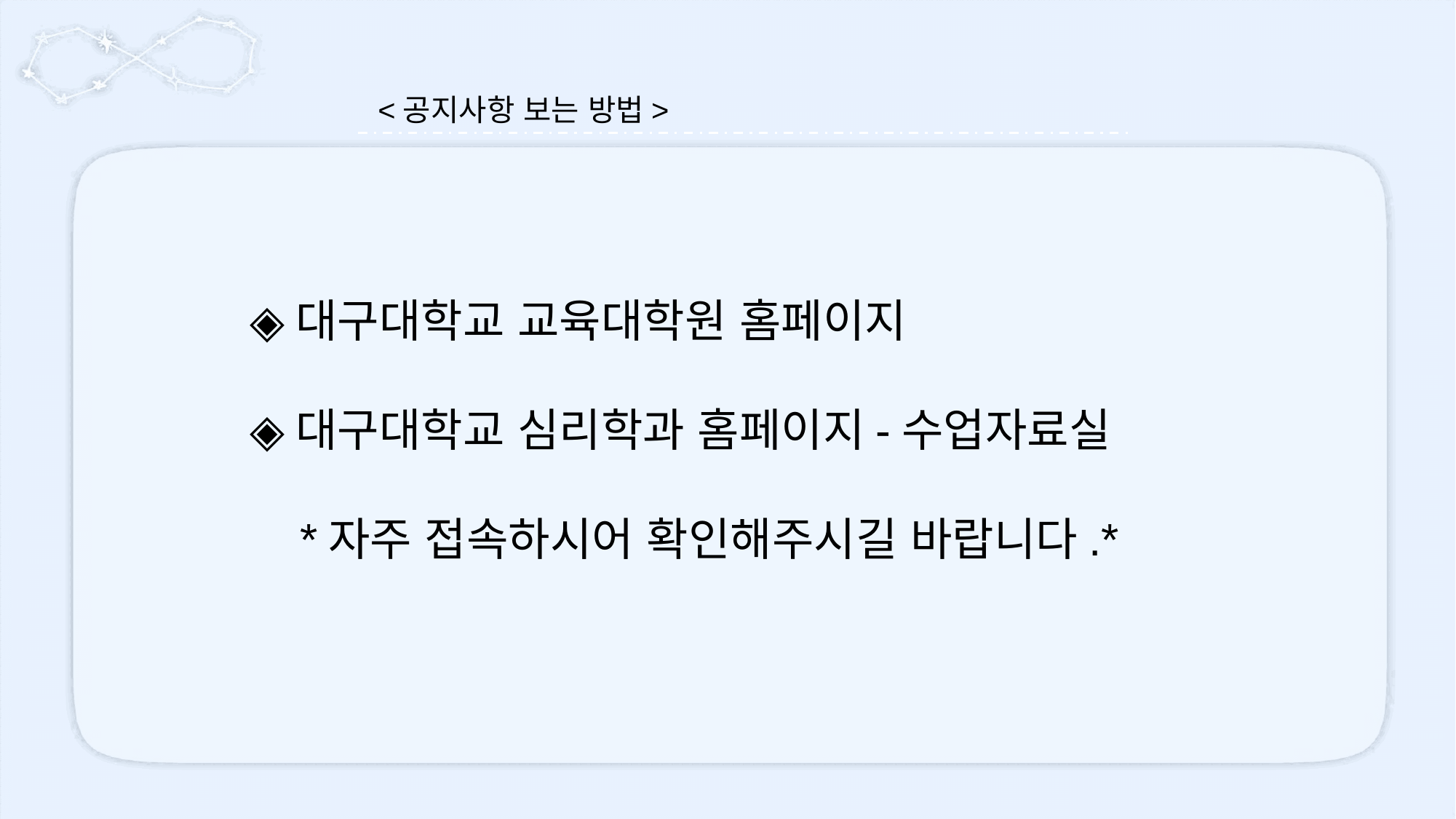

<공지사항 보는 방법>
◈대구대학교 교육대학원 홈페이지

◈대구대학교 심리학과 홈페이지-수업자료실

    *자주 접속하시어 확인해주시길 바랍니다.*